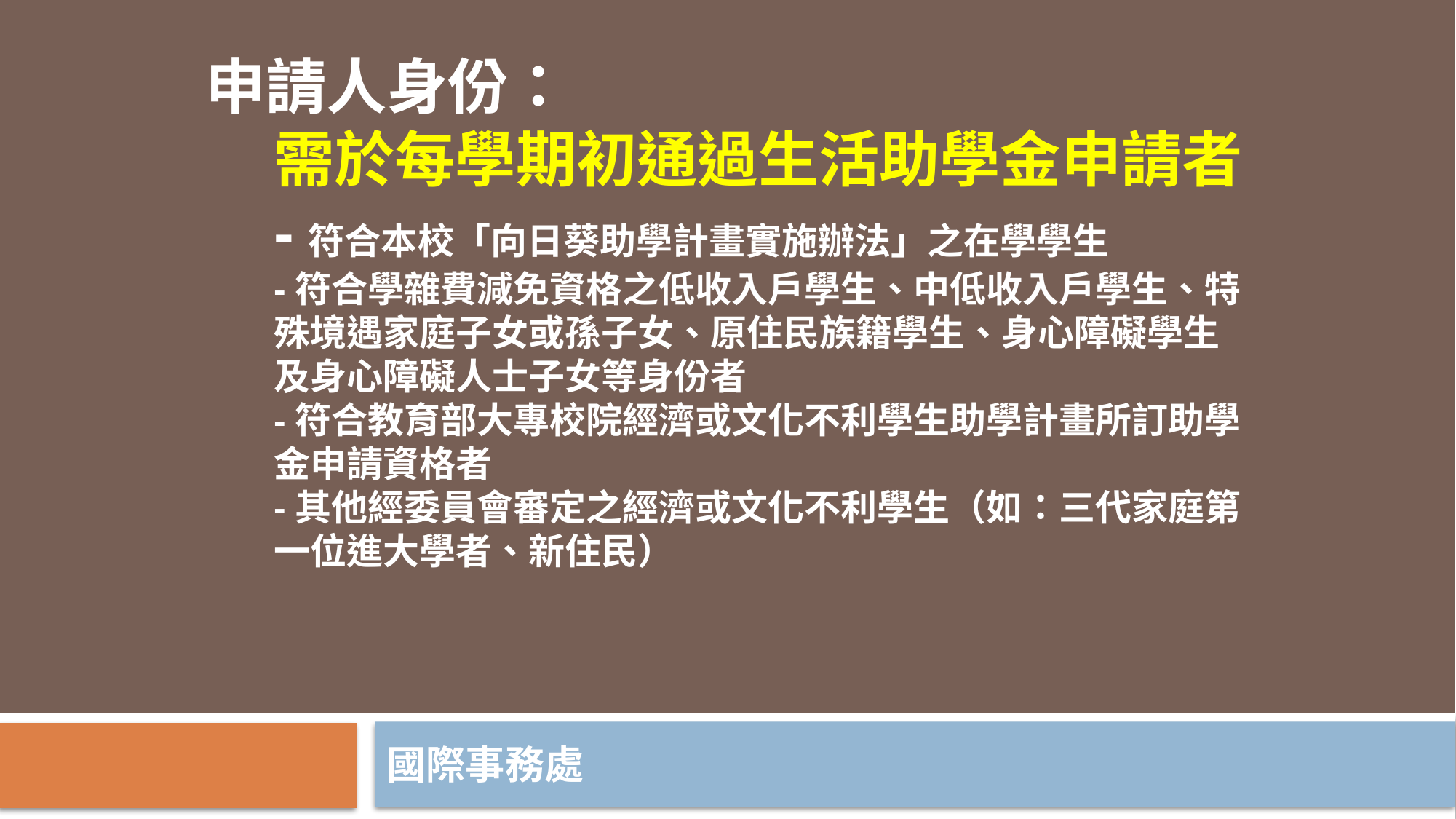

# 申請人身份： 需於每學期初通過生活助學金申請者 -符合本校「向日葵助學計畫實施辦法」之在學學生 -符合學雜費減免資格之低收入戶學生、中低收入戶學生、特殊境遇家庭子女或孫子女、原住民族籍學生、身心障礙學生及身心障礙人士子女等身份者 -符合教育部大專校院經濟或文化不利學生助學計畫所訂助學金申請資格者 -其他經委員會審定之經濟或文化不利學生（如：三代家庭第一位進大學者、新住民）
國際事務處